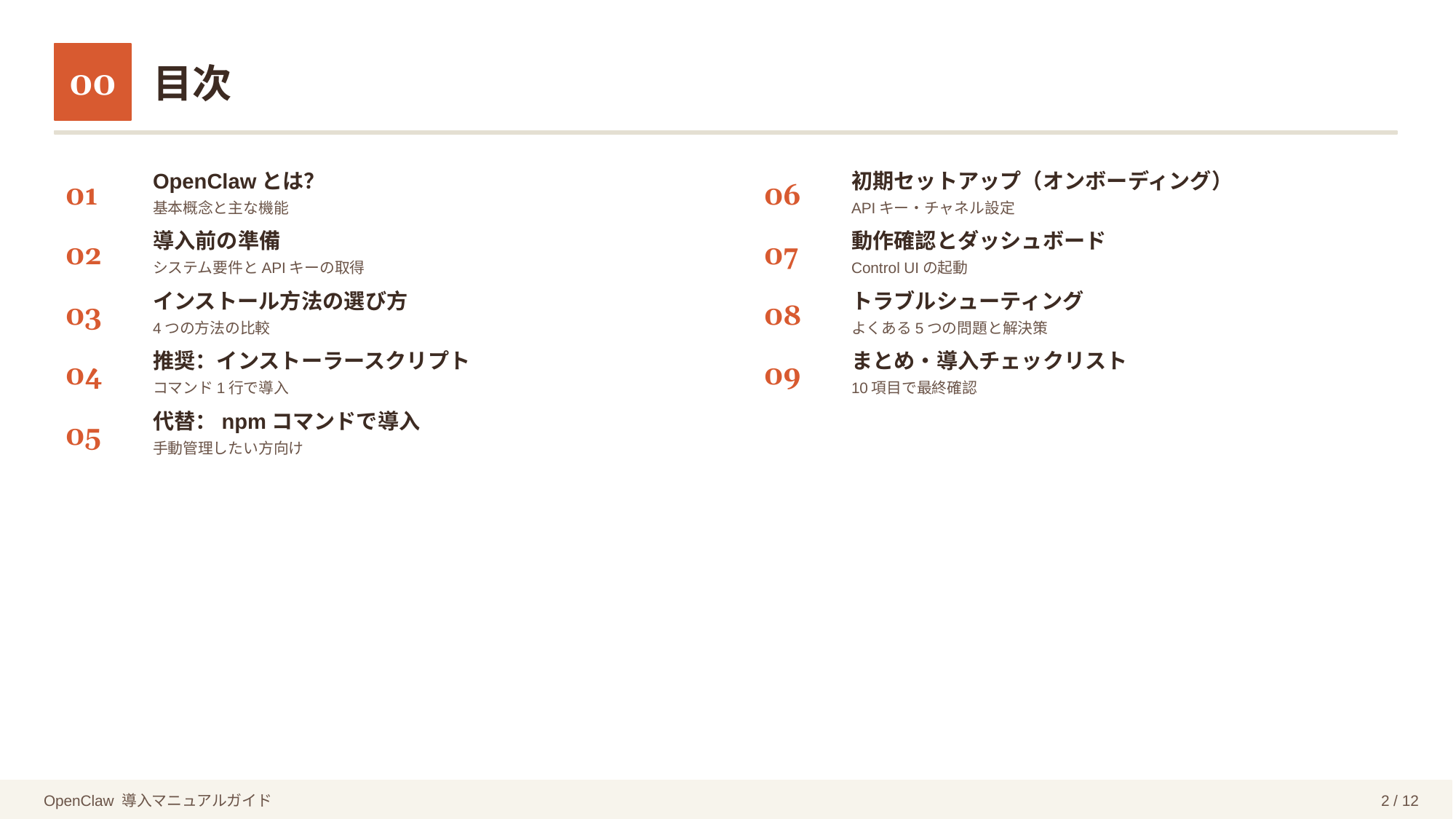

00
目次

01
OpenClawとは？
06
初期セットアップ（オンボーディング）
基本概念と主な機能
APIキー・チャネル設定
02
導入前の準備
07
動作確認とダッシュボード
システム要件とAPIキーの取得
Control UIの起動
03
インストール方法の選び方
08
トラブルシューティング
4つの方法の比較
よくある5つの問題と解決策
04
推奨：インストーラースクリプト
09
まとめ・導入チェックリスト
コマンド1行で導入
10項目で最終確認
05
代替：npmコマンドで導入
手動管理したい方向け

OpenClaw 導入マニュアルガイド
2 / 12